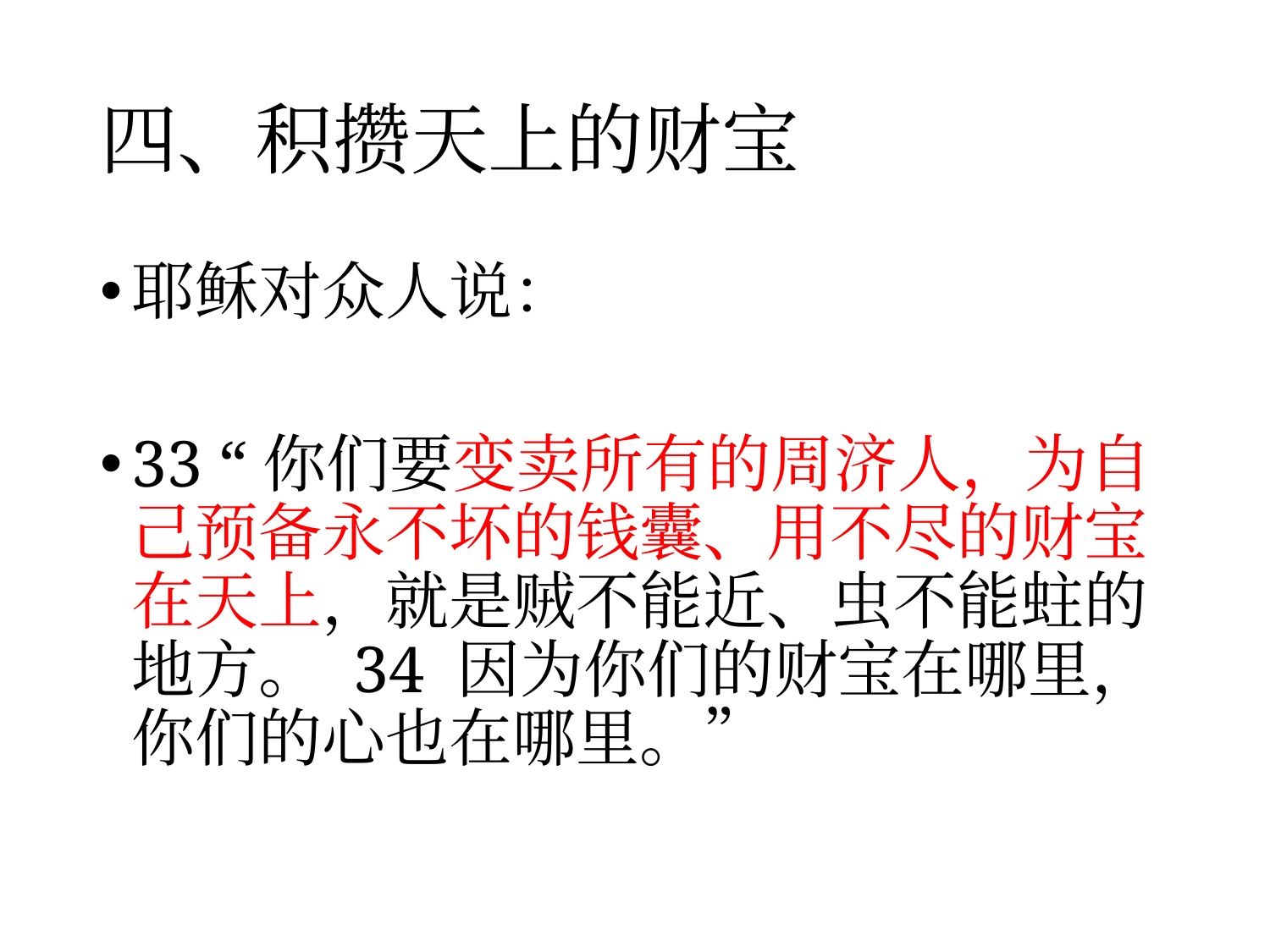

# 四、积攒天上的财宝
耶稣对众人说：

33 “你们要变卖所有的周济人，为自己预备永不坏的钱囊、用不尽的财宝在天上，就是贼不能近、虫不能蛀的地方。 34 因为你们的财宝在哪里，你们的心也在哪里。”